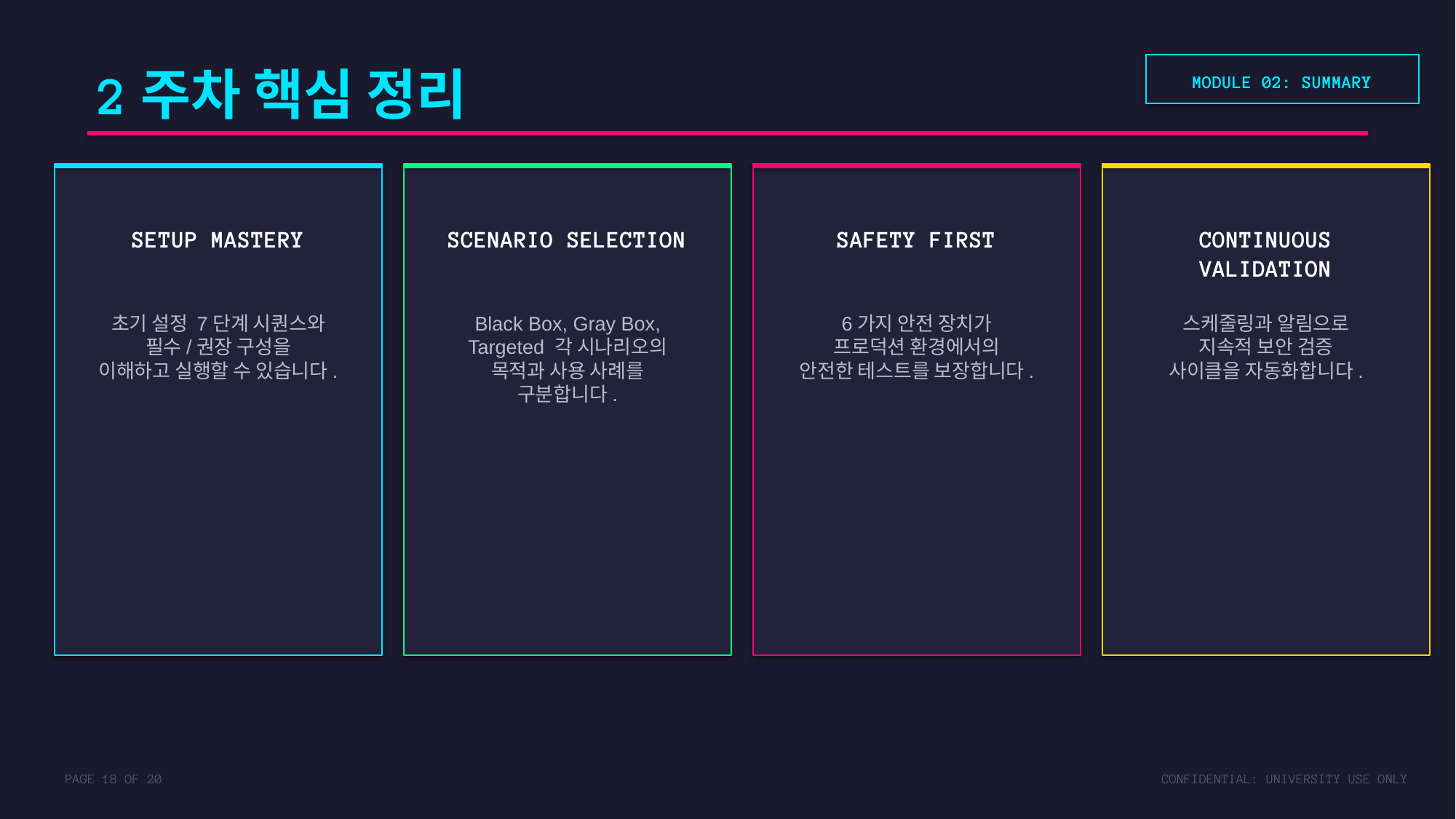

2주차 핵심 정리

MODULE 02: SUMMARY

SETUP MASTERY
SCENARIO SELECTION
SAFETY FIRST
CONTINUOUS VALIDATION
초기 설정 7단계 시퀀스와
필수/권장 구성을
이해하고 실행할 수 있습니다.
Black Box, Gray Box, Targeted 각 시나리오의
목적과 사용 사례를
구분합니다.
6가지 안전 장치가
프로덕션 환경에서의
안전한 테스트를 보장합니다.
스케줄링과 알림으로
지속적 보안 검증
사이클을 자동화합니다.
PAGE 18 OF 20
CONFIDENTIAL: UNIVERSITY USE ONLY